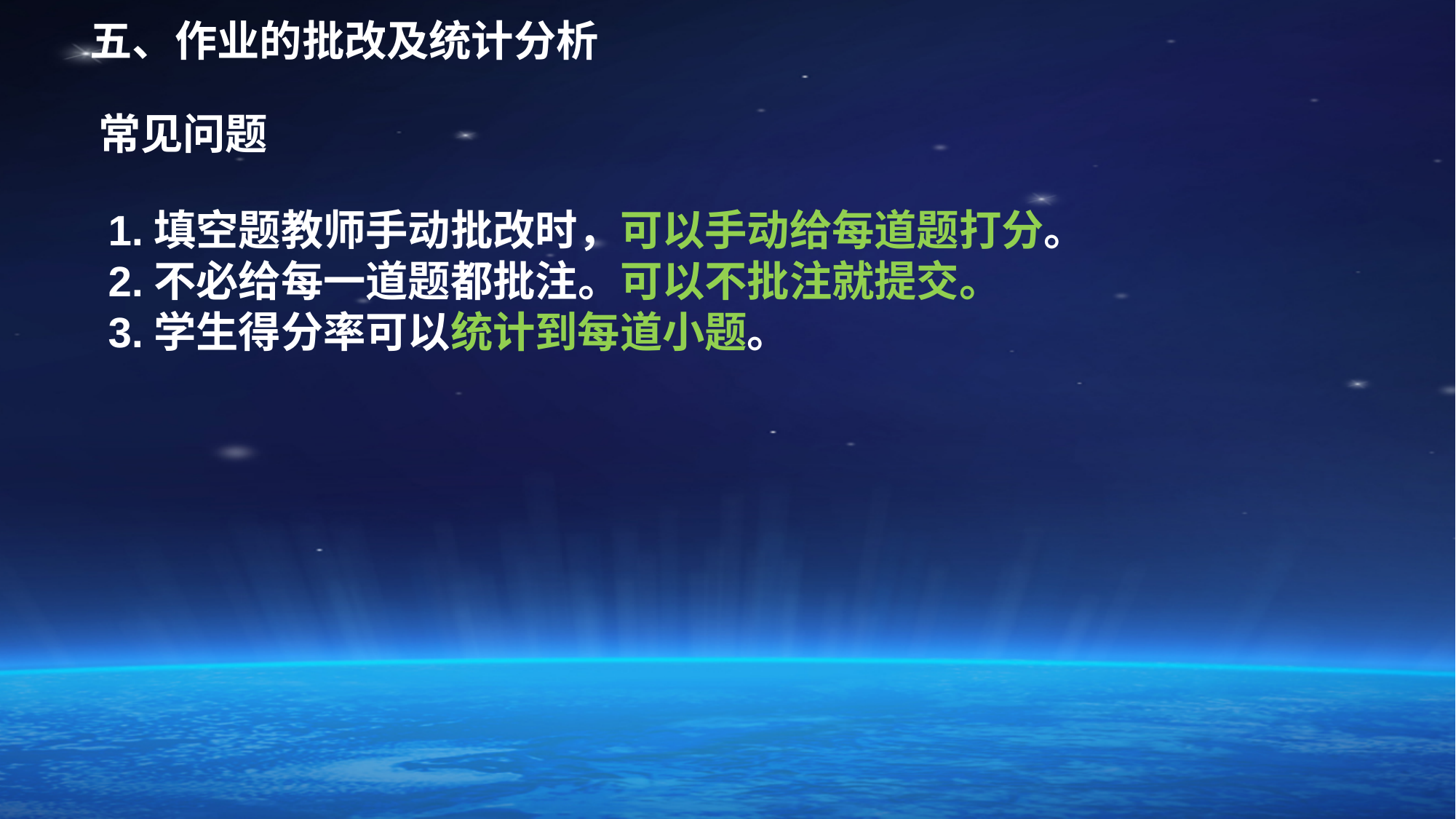

五、作业的批改及统计分析
常见问题
1.填空题教师手动批改时，可以手动给每道题打分。
2.不必给每一道题都批注。可以不批注就提交。
3.学生得分率可以统计到每道小题。